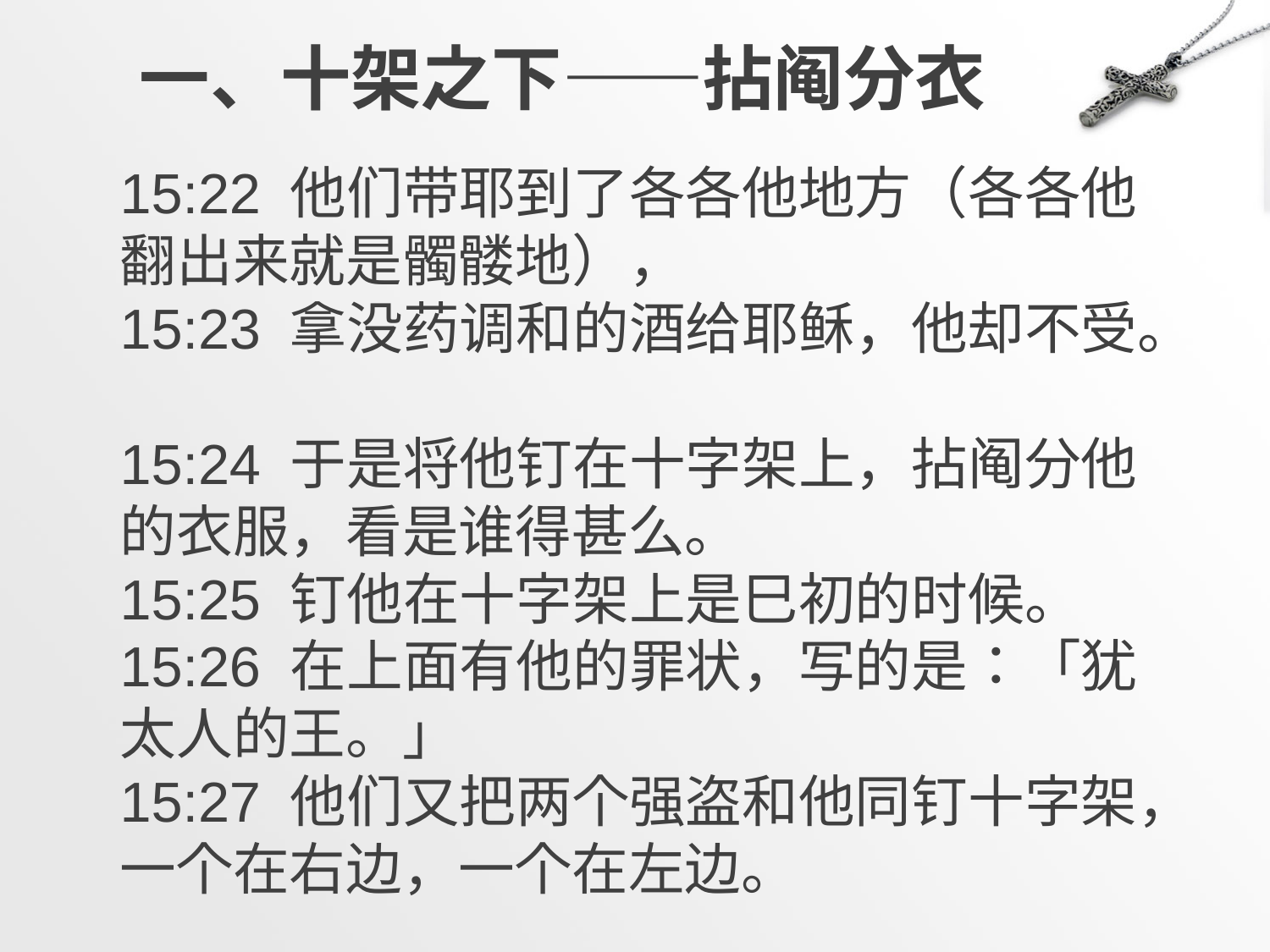

# 一、十架之下——拈阄分衣
15:22 他们带耶到了各各他地方（各各他翻出来就是髑髅地），
15:23 拿没药调和的酒给耶稣，他却不受。
15:24 于是将他钉在十字架上，拈阄分他的衣服，看是谁得甚么。
15:25 钉他在十字架上是巳初的时候。
15:26 在上面有他的罪状，写的是：「犹太人的王。」
15:27 他们又把两个强盗和他同钉十字架，一个在右边，一个在左边。